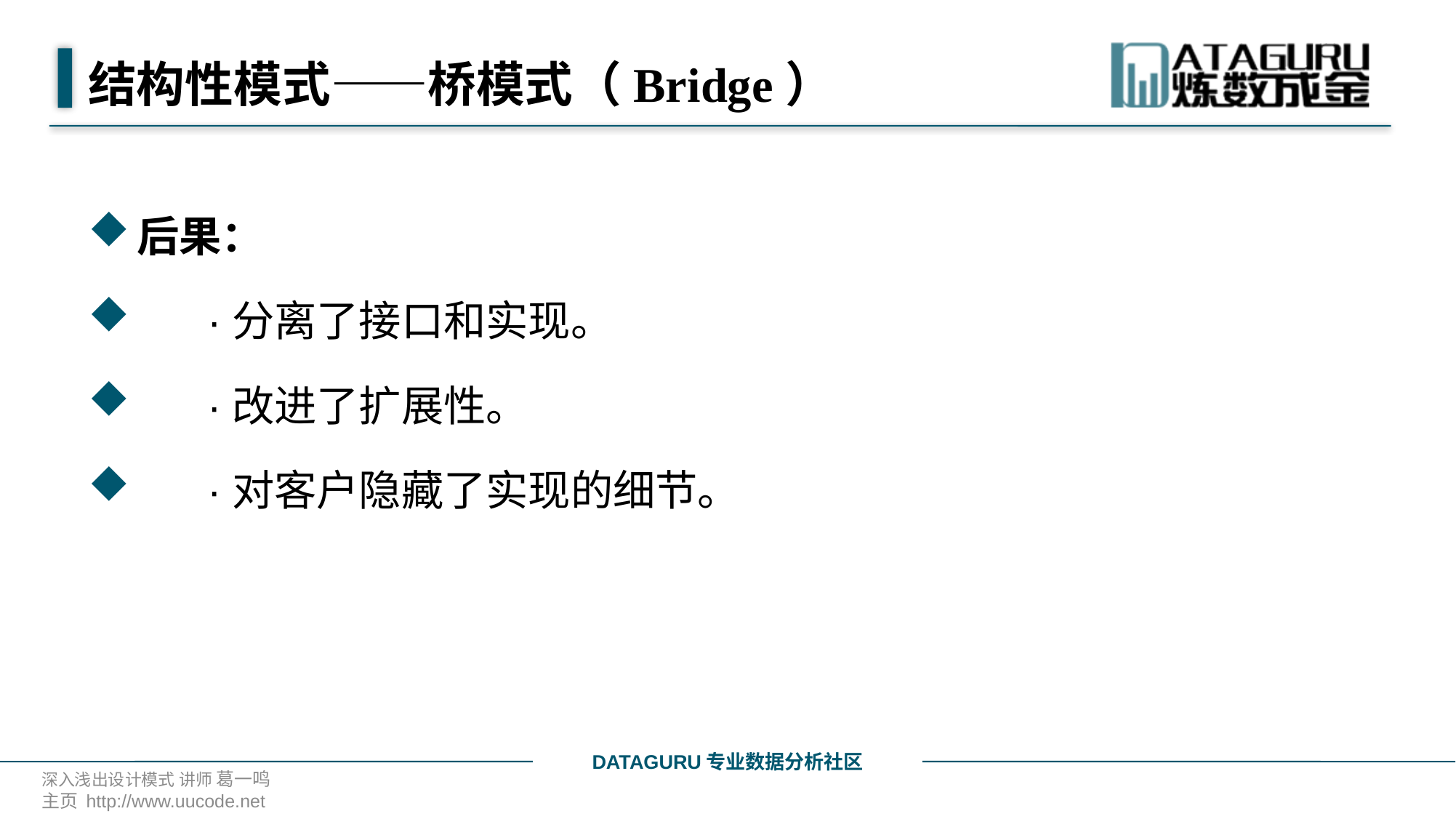

# 结构性模式——桥模式（Bridge）
后果：
      ·分离了接口和实现。
      ·改进了扩展性。
      ·对客户隐藏了实现的细节。